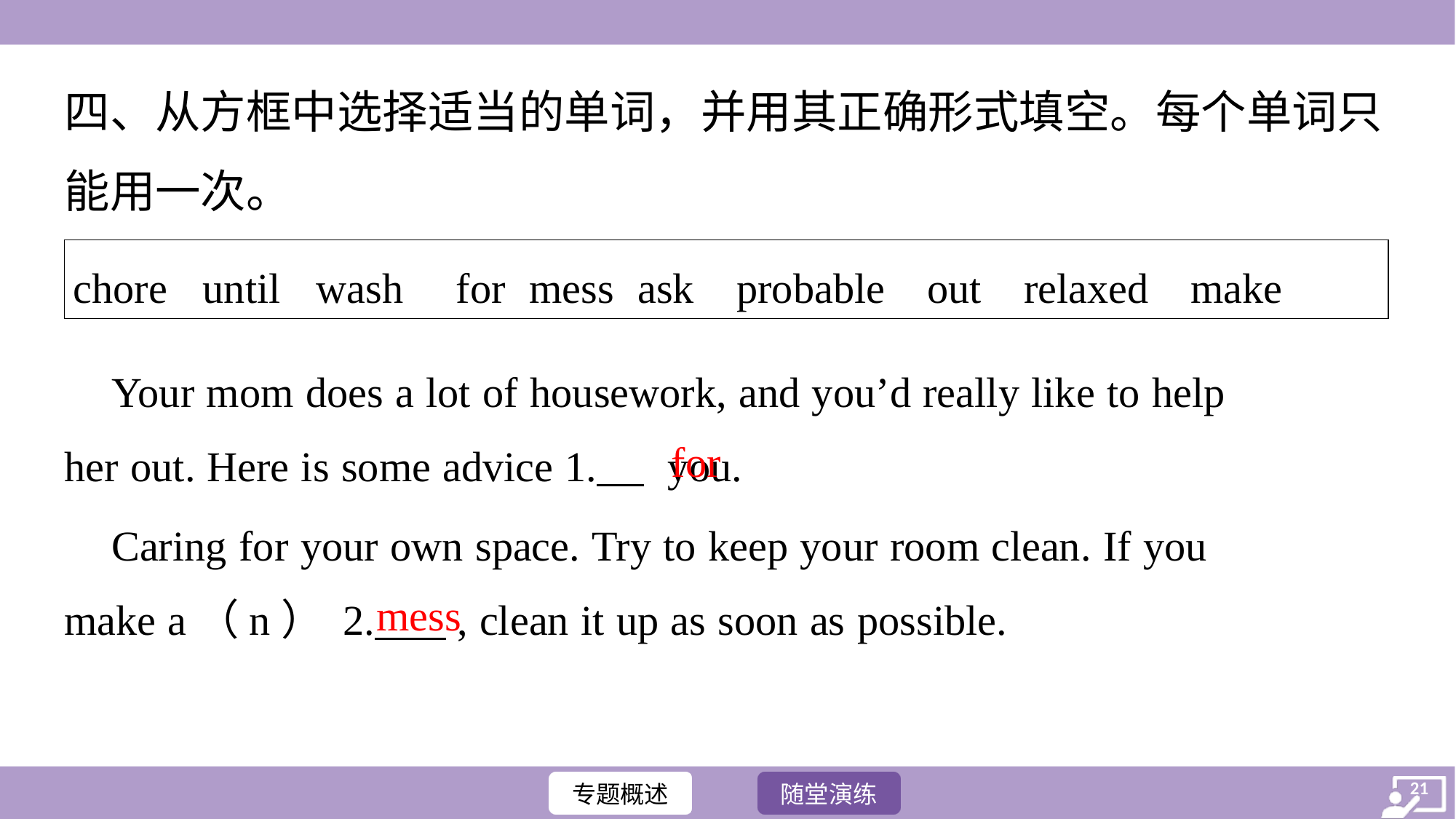

四、从方框中选择适当的单词，并用其正确形式填空。每个单词只
能用一次。
| chore until wash for mess ask probable out relaxed make |
| --- |
    Your mom does a lot of housework, and you’d really like to help
her out. Here is some advice 1.    . you.
for
    Caring for your own space. Try to keep your room clean. If you
make a（n） 2.      ., clean it up as soon as possible.
mess